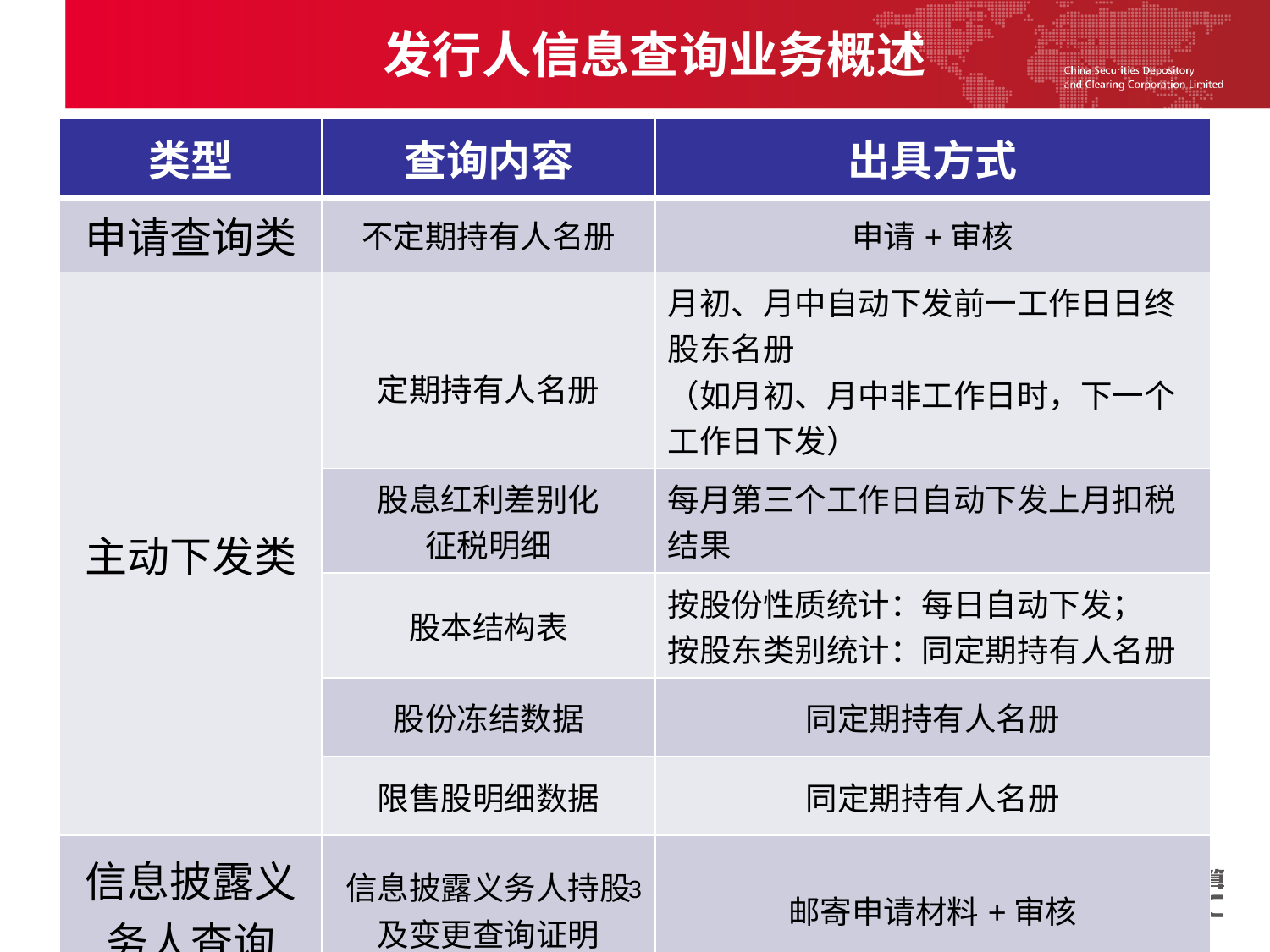

发行人信息查询业务概述
| 类型 | 查询内容 | 出具方式 |
| --- | --- | --- |
| 申请查询类 | 不定期持有人名册 | 申请+审核 |
| 主动下发类 | 定期持有人名册 | 月初、月中自动下发前一工作日日终股东名册 （如月初、月中非工作日时，下一个工作日下发） |
|  | 股息红利差别化 征税明细 | 每月第三个工作日自动下发上月扣税结果 |
|  | 股本结构表 | 按股份性质统计：每日自动下发； 按股东类别统计：同定期持有人名册 |
|  | 股份冻结数据 | 同定期持有人名册 |
|  | 限售股明细数据 | 同定期持有人名册 |
| 信息披露义务人查询 | 信息披露义务人持股及变更查询证明 | 邮寄申请材料+审核 |
3